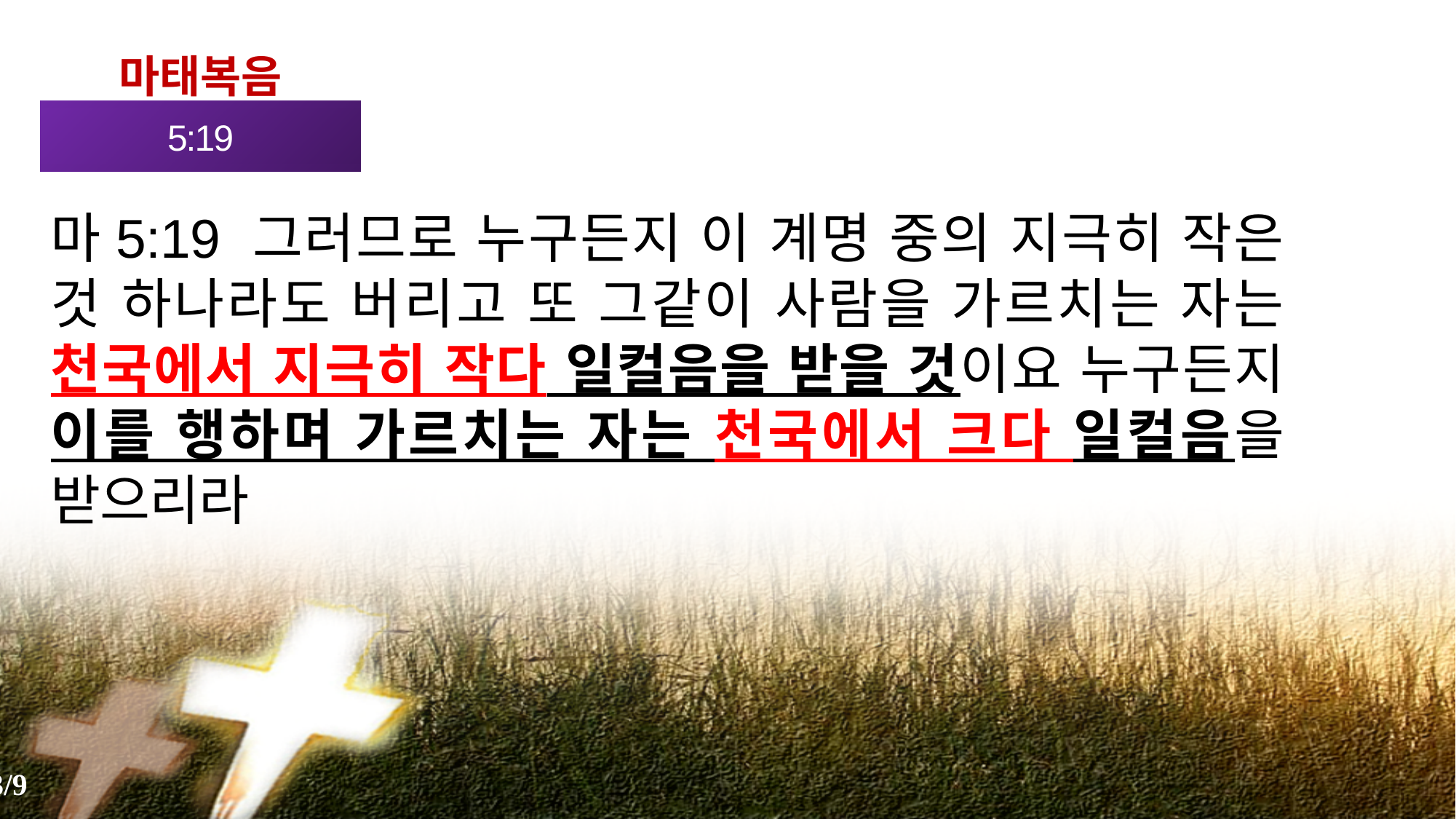

마태복음

5:19
마5:19 그러므로 누구든지 이 계명 중의 지극히 작은 것 하나라도 버리고 또 그같이 사람을 가르치는 자는 천국에서 지극히 작다 일컬음을 받을 것이요 누구든지 이를 행하며 가르치는 자는 천국에서 크다 일컬음을 받으리라